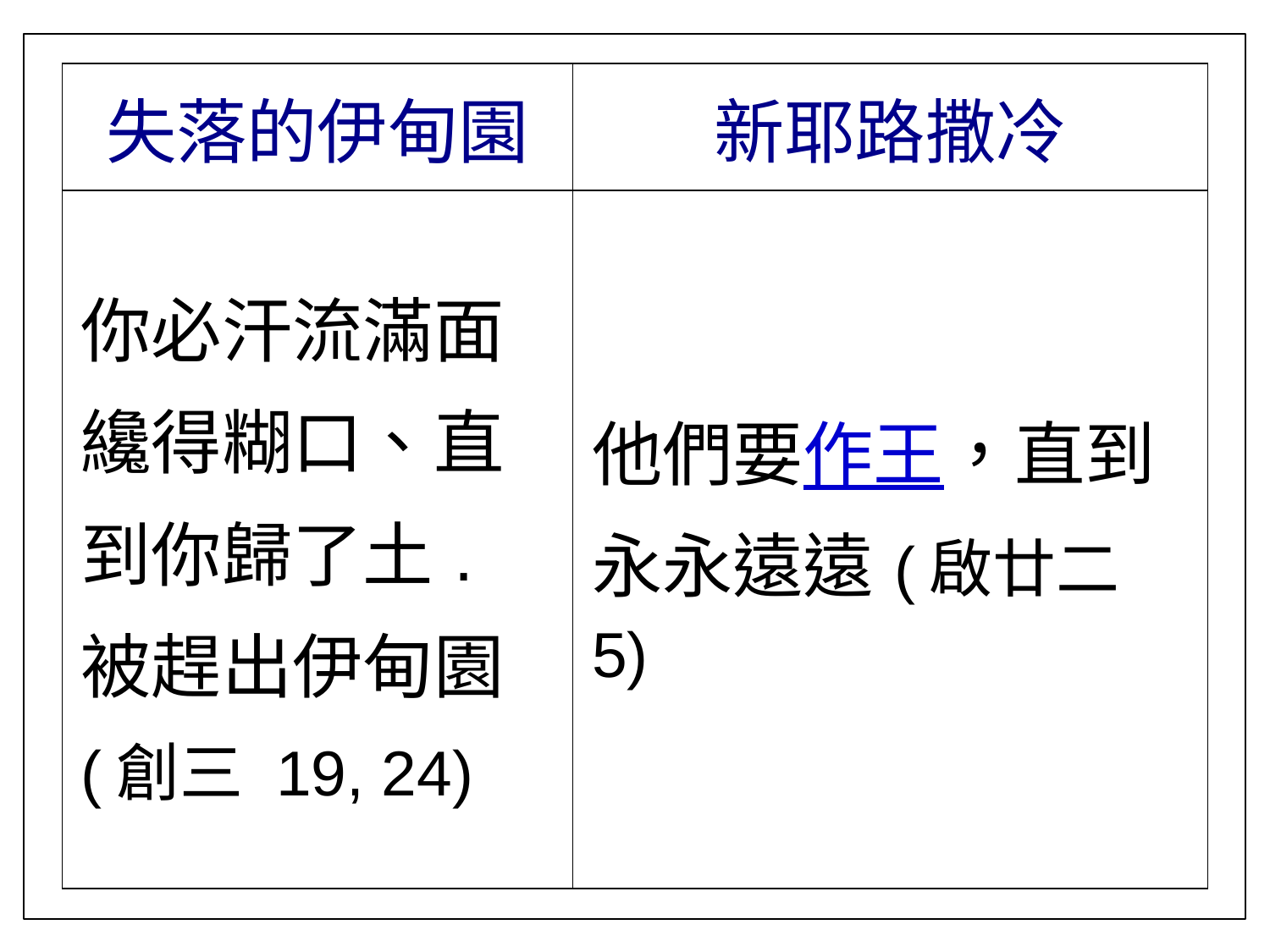

| 失落的伊甸園 | 新耶路撒冷 |
| --- | --- |
| 你必汗流滿面纔得糊口、直到你歸了土. 被趕出伊甸園 (創三 19, 24) | 他們要作王，直到永永遠遠(啟廿二 5) |